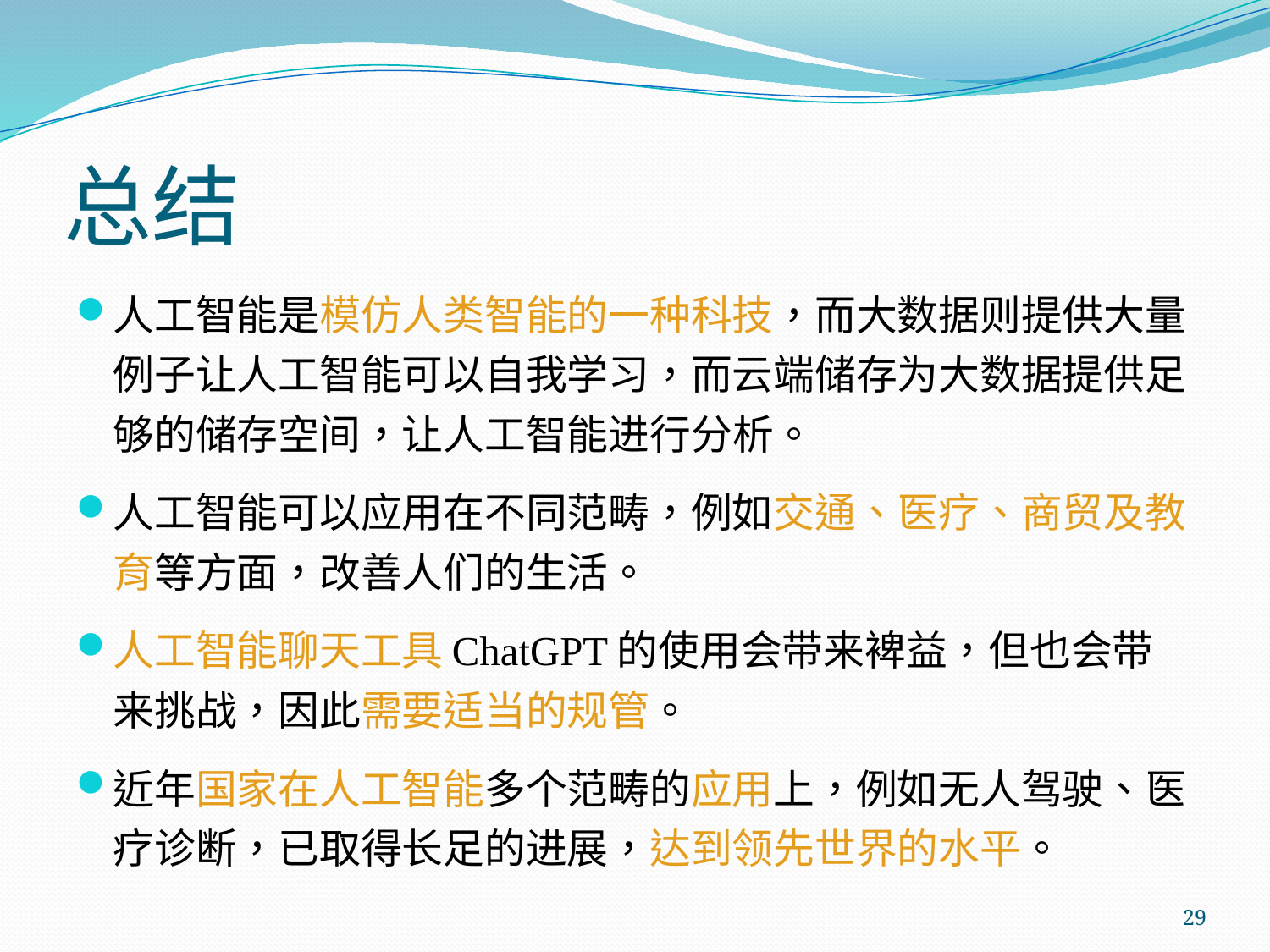

# 总结
人工智能是模仿人类智能的一种科技，而大数据则提供大量例子让人工智能可以自我学习，而云端储存为大数据提供足够的储存空间，让人工智能进行分析。
人工智能可以应用在不同范畴，例如交通、医疗、商贸及教育等方面，改善人们的生活。
人工智能聊天工具ChatGPT的使用会带来裨益，但也会带来挑战，因此需要适当的规管。
近年国家在人工智能多个范畴的应用上，例如无人驾驶、医疗诊断，已取得长足的进展，达到领先世界的水平。

29